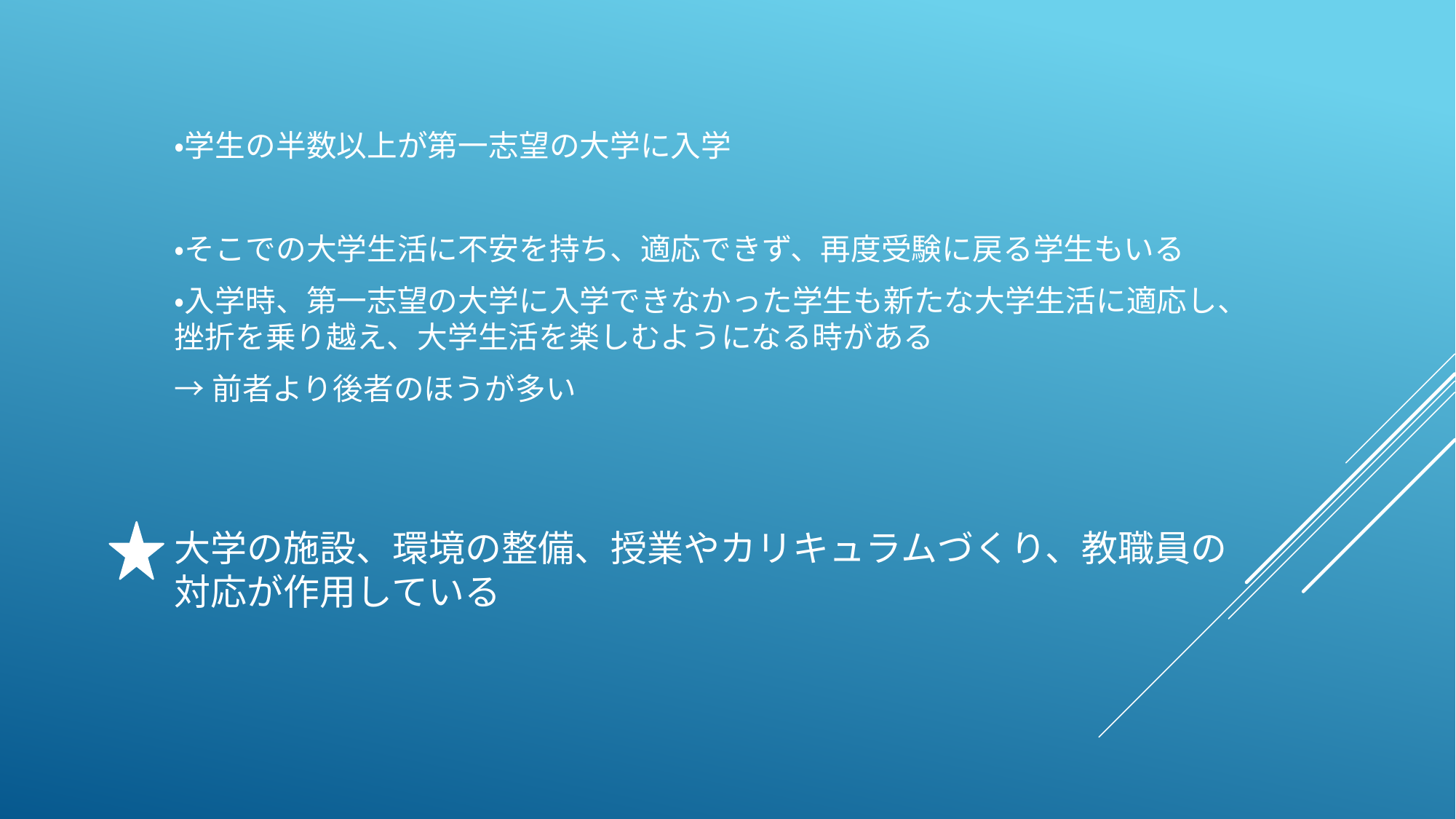

・学生の半数以上が第一志望の大学に入学

・そこでの大学生活に不安を持ち、適応できず、再度受験に戻る学生もいる
・入学時、第一志望の大学に入学できなかった学生も新たな大学生活に適応し、挫折を乗り越え、大学生活を楽しむようになる時がある
→前者より後者のほうが多い

大学の施設、環境の整備、授業やカリキュラムづくり、教職員の対応が作用している